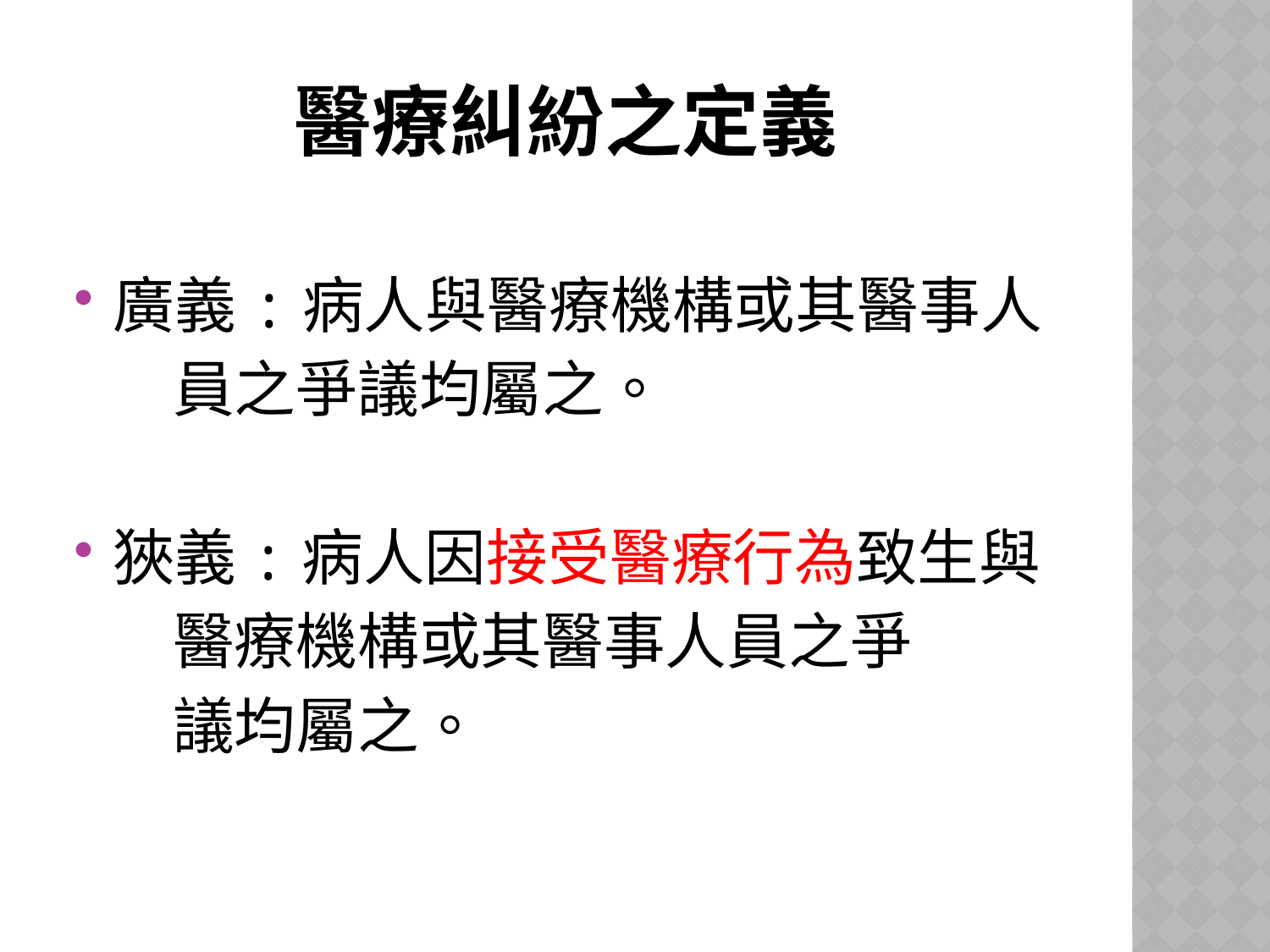

# 醫療糾紛之定義

廣義:病人與醫療機構或其醫事人
      員之爭議均屬之。

狹義:病人因接受醫療行為致生與
      醫療機構或其醫事人員之爭
      議均屬之。